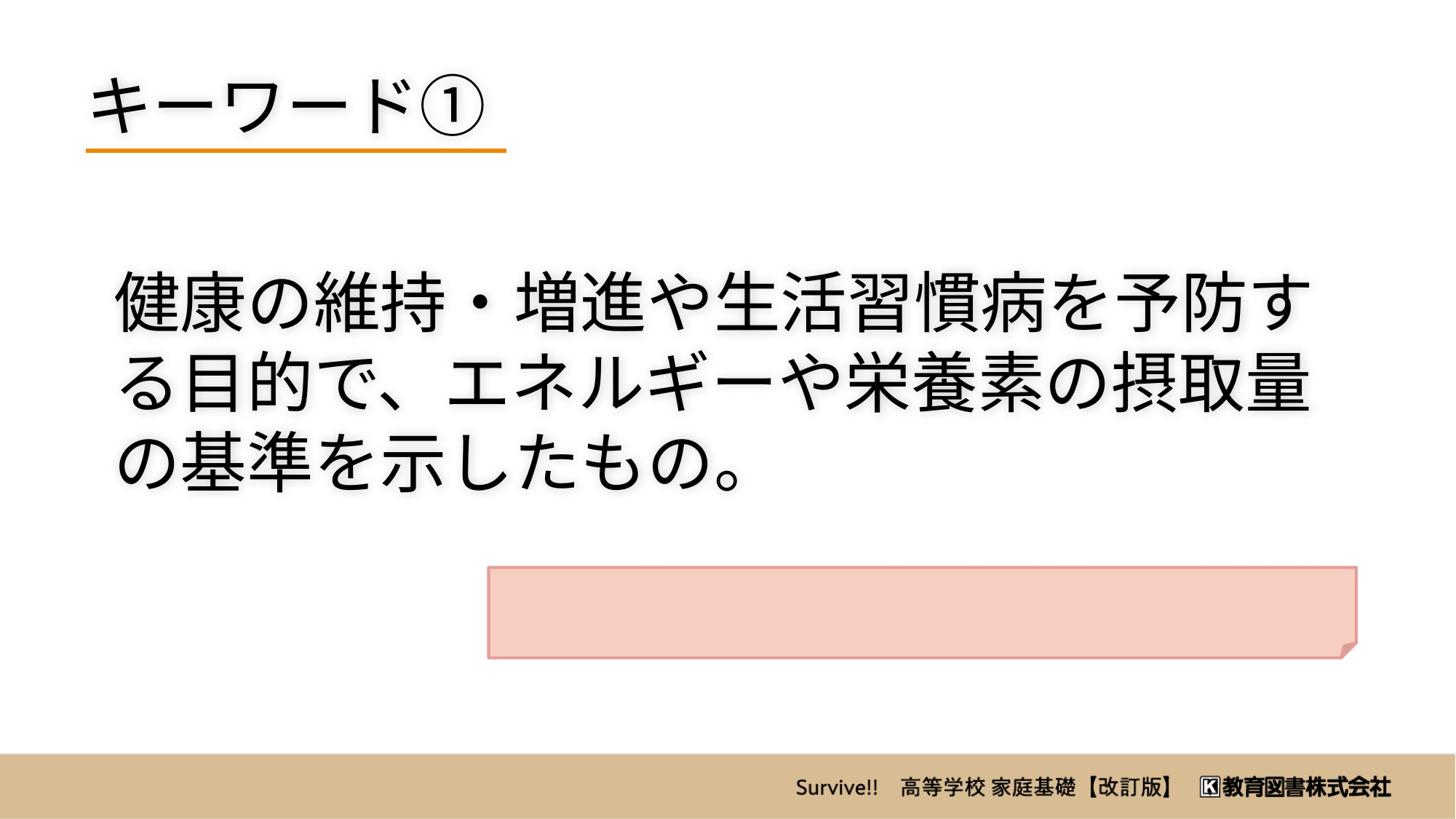

キーワード①
健康の維持・増進や生活習慣病を予防する目的で、エネルギーや栄養素の摂取量の基準を示したもの。
日本人の食事摂取基準